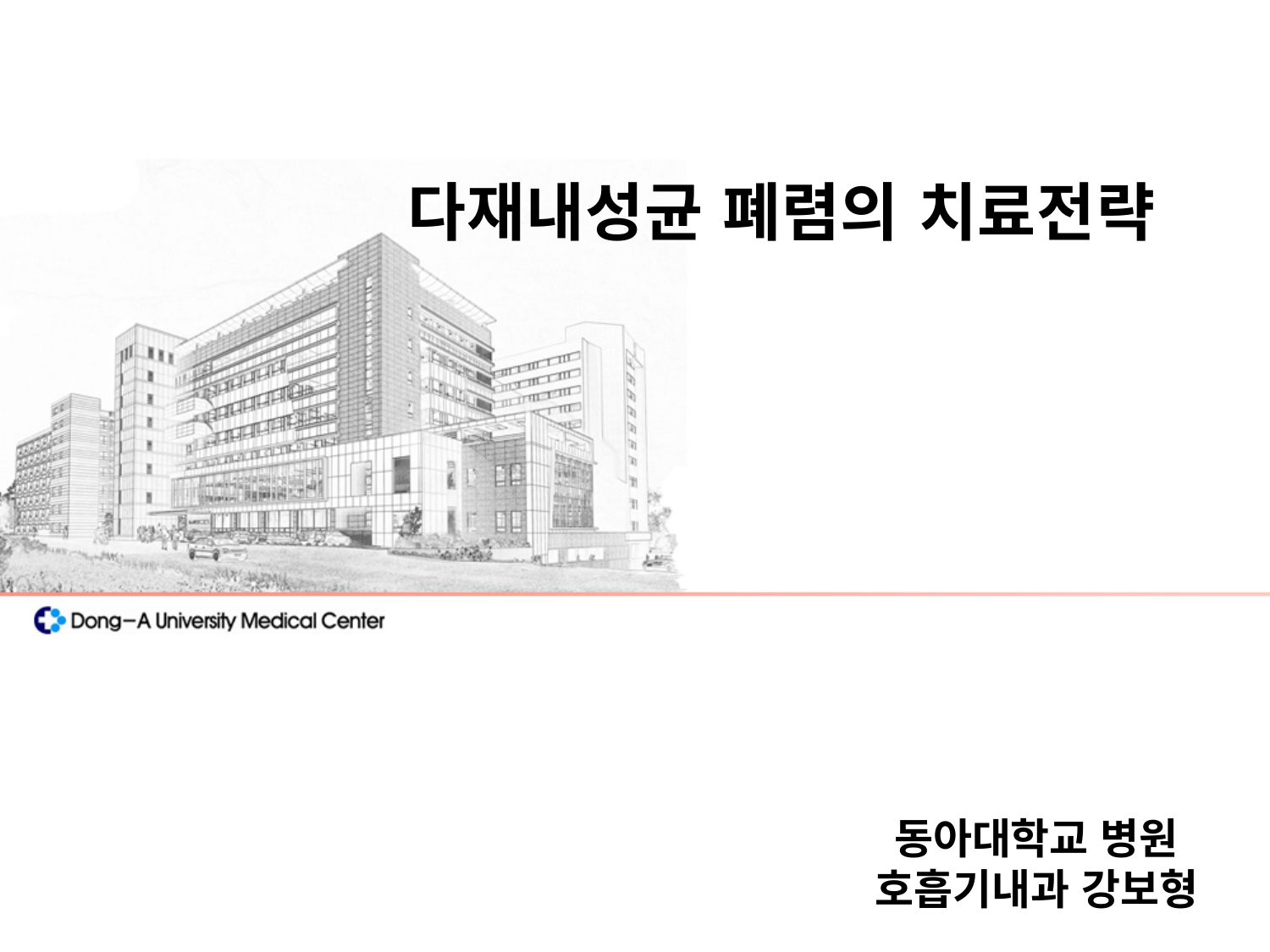

다재내성균 폐렴의 치료전략
동아대학교 병원
호흡기내과 강보형